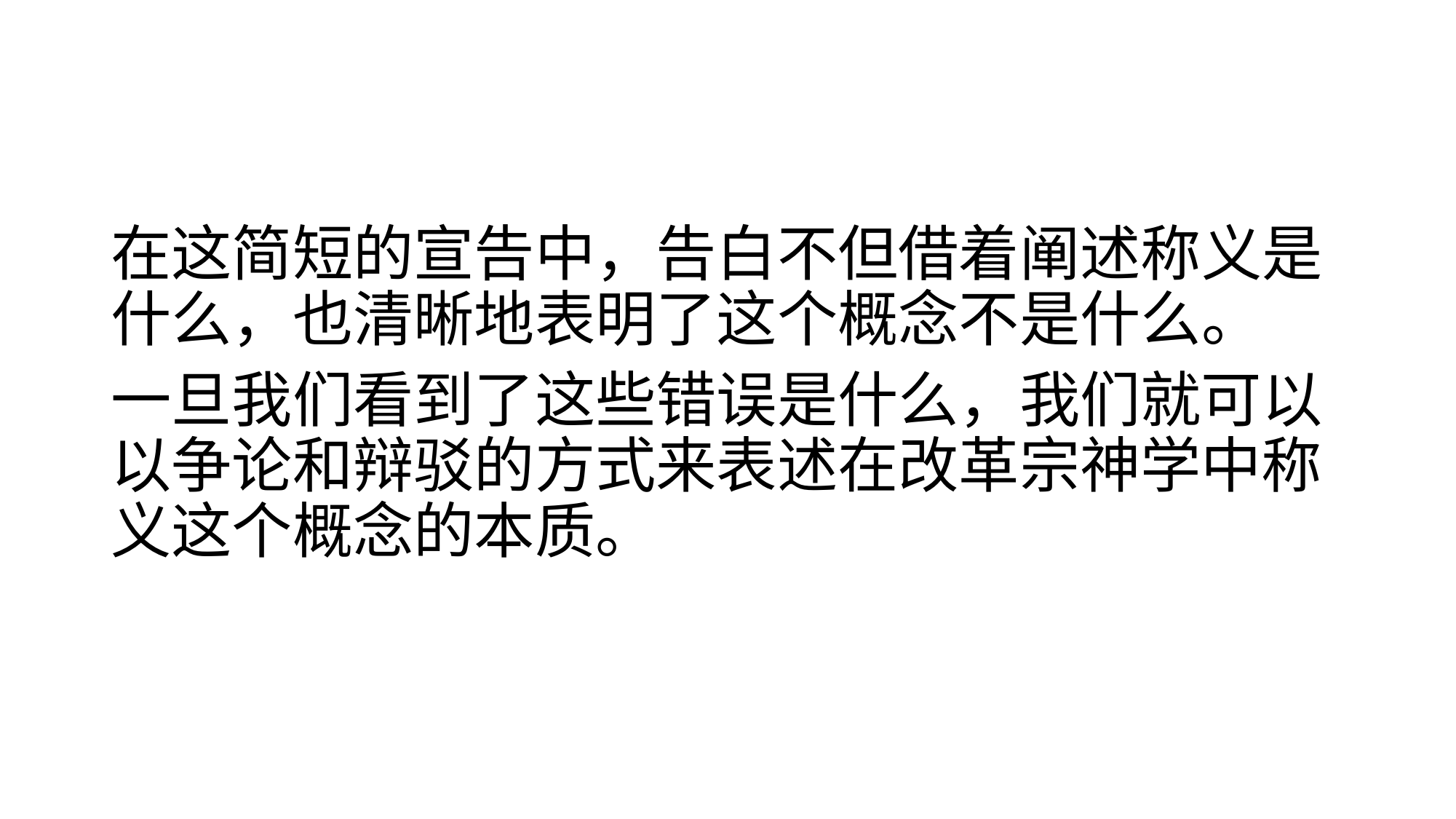

#
在这简短的宣告中，告白不但借着阐述称义是什么，也清晰地表明了这个概念不是什么。
一旦我们看到了这些错误是什么，我们就可以以争论和辩驳的方式来表述在改革宗神学中称义这个概念的本质。